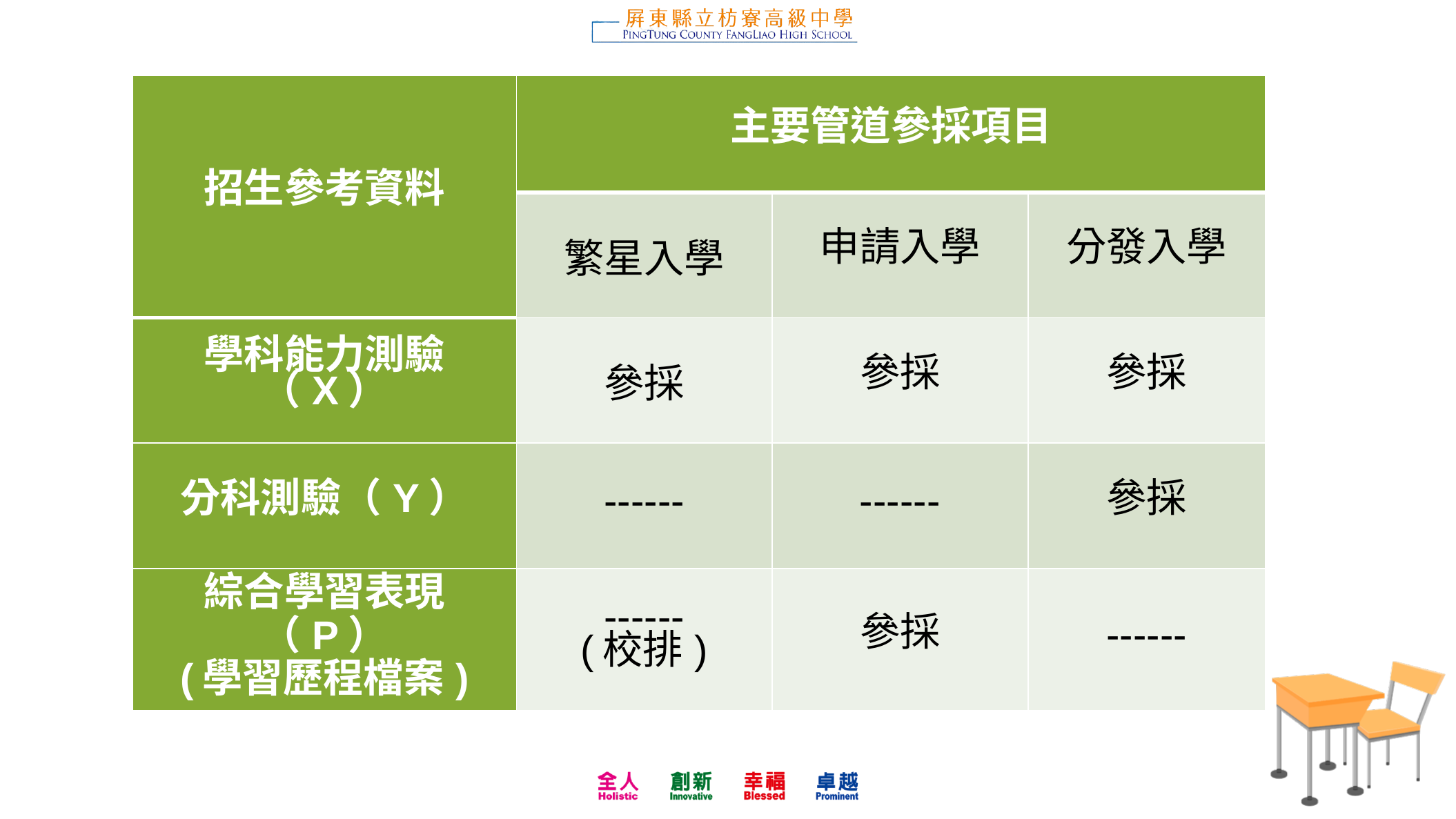

實驗班課程協同教學
開設彈性學習時間（充實增廣教學）課程
彈性學習（學校特色活動）與團體活動諮詢服務
運作雙語教學專業成長社群
協助辦理雙語教師增能研習
指導語文競賽活動
協助規劃英語學習環境
| 招生參考資料 | 主要管道參採項目 |  |  |
| --- | --- | --- | --- |
|  | 繁星入學 | 申請入學 | 分發入學 |
| 學科能力測驗（X） | 參採 | 參採 | 參採 |
| 分科測驗（Y） | ------ | ------ | 參採 |
| 綜合學習表現（P） (學習歷程檔案) | ------ (校排) | 參採 | ------ |